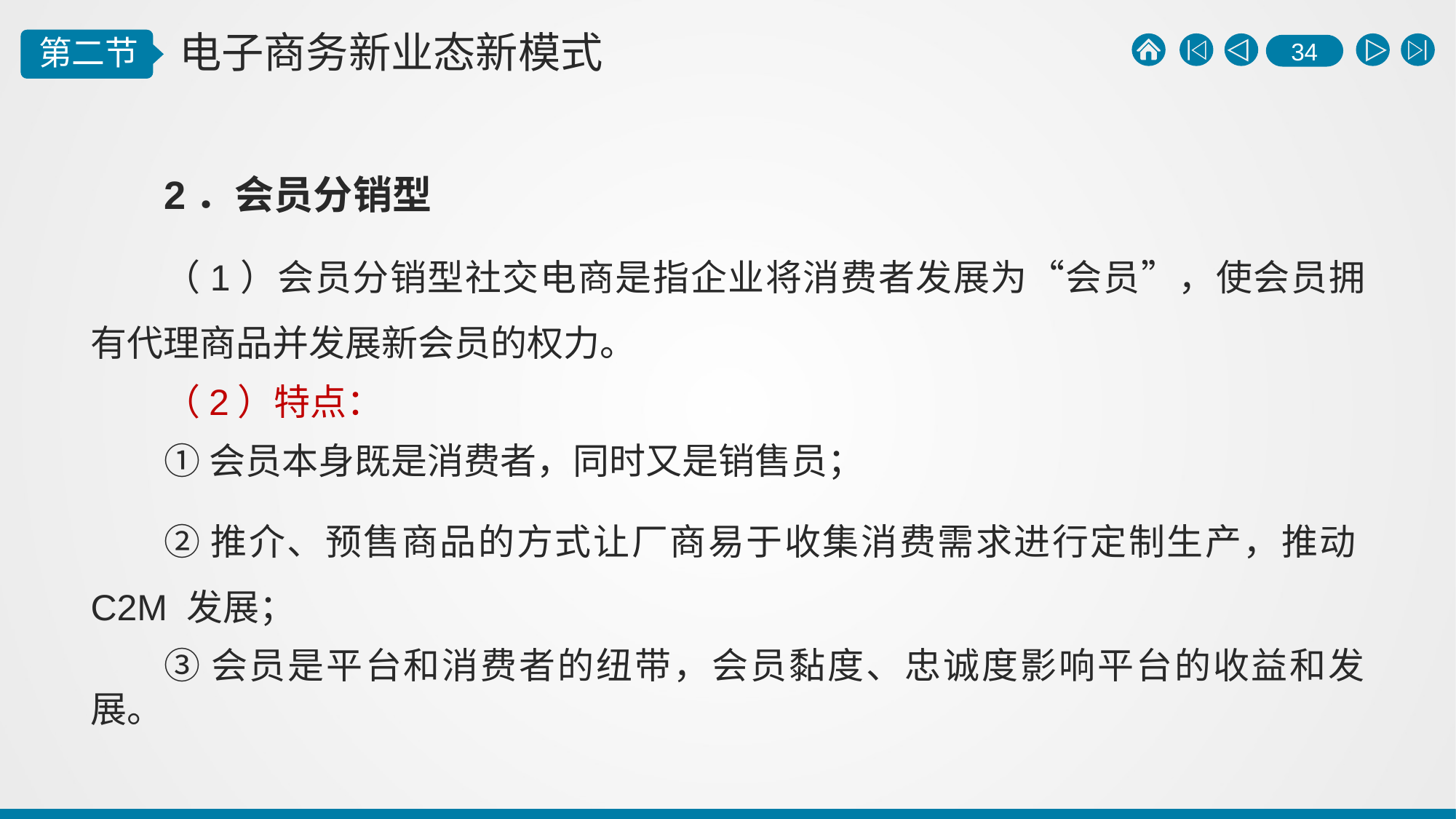

2．会员分销型
（1）会员分销型社交电商是指企业将消费者发展为“会员”，使会员拥有代理商品并发展新会员的权力。
（2）特点：
①会员本身既是消费者，同时又是销售员；
②推介、预售商品的方式让厂商易于收集消费需求进行定制生产，推动C2M 发展；
③会员是平台和消费者的纽带，会员黏度、忠诚度影响平台的收益和发展。